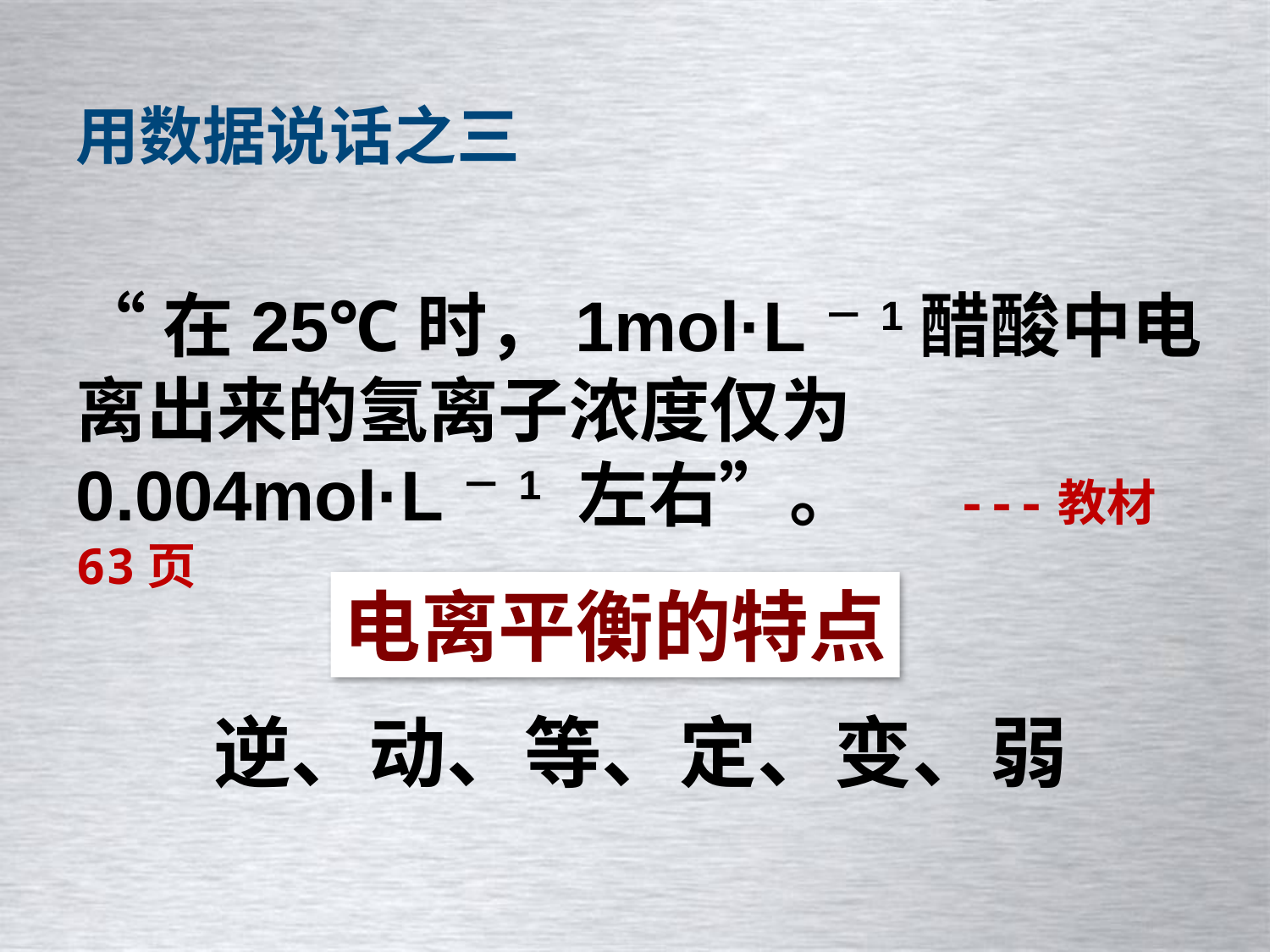

用数据说话之三
“在25℃时，1mol·L－1醋酸中电离出来的氢离子浓度仅为0.004mol·L－1 左右”。     ---教材63页
电离平衡的特点
逆、动、等、定、变、弱